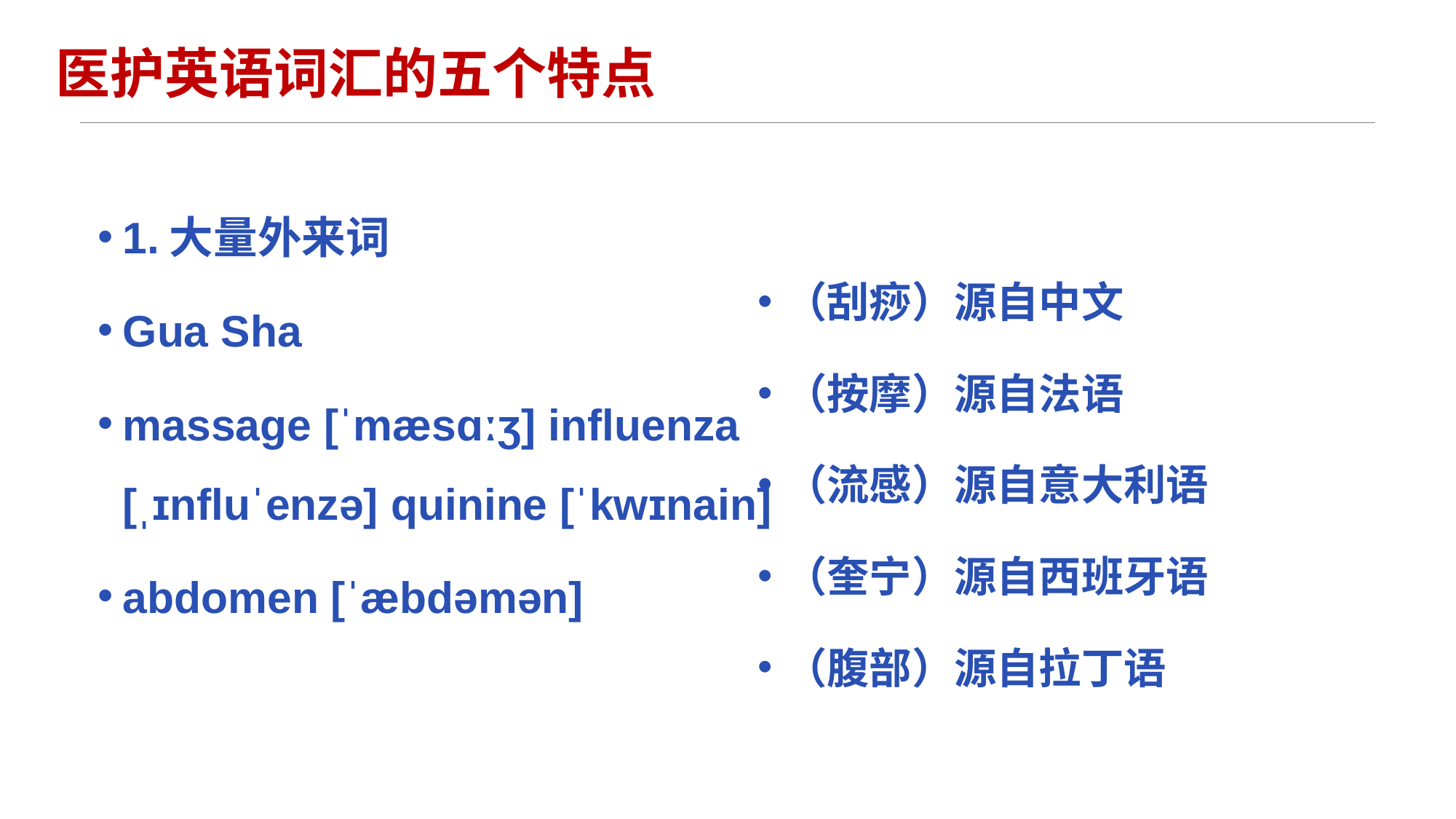

# 医护英语词汇的五个特点
1.大量外来词
Gua Sha
massage [ˈmæsɑːʒ] influenza [ˌɪnfluˈenzə] quinine [ˈkwɪnain]
abdomen [ˈæbdəmən]
（刮痧）源自中文
（按摩）源自法语
（流感）源自意大利语
（奎宁）源自西班牙语
（腹部）源自拉丁语